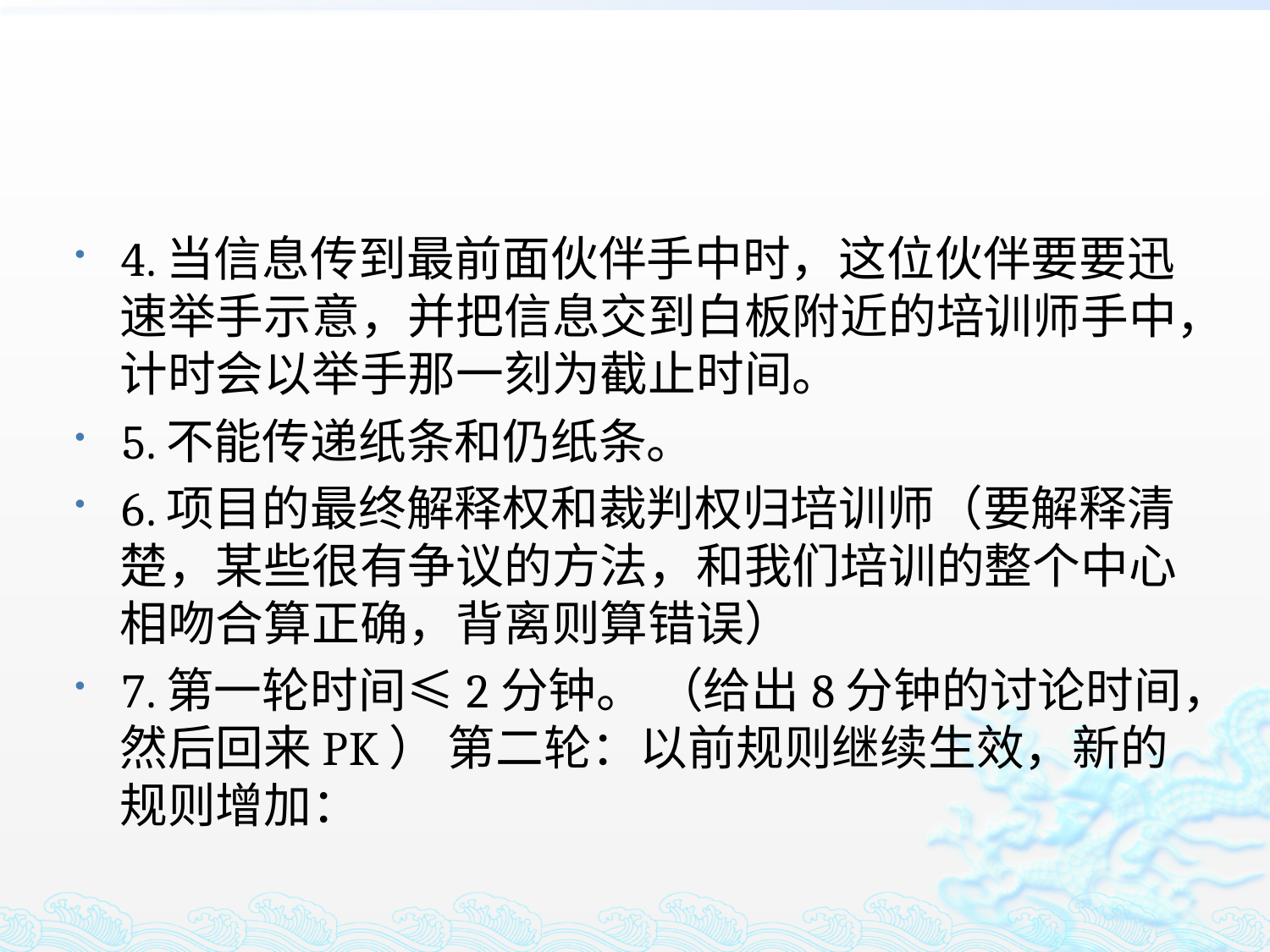

#
4.当信息传到最前面伙伴手中时，这位伙伴要要迅速举手示意，并把信息交到白板附近的培训师手中，计时会以举手那一刻为截止时间。
5.不能传递纸条和仍纸条。
6.项目的最终解释权和裁判权归培训师（要解释清楚，某些很有争议的方法，和我们培训的整个中心相吻合算正确，背离则算错误）
7.第一轮时间≤2分钟。 （给出8分钟的讨论时间，然后回来PK） 第二轮：以前规则继续生效，新的规则增加：